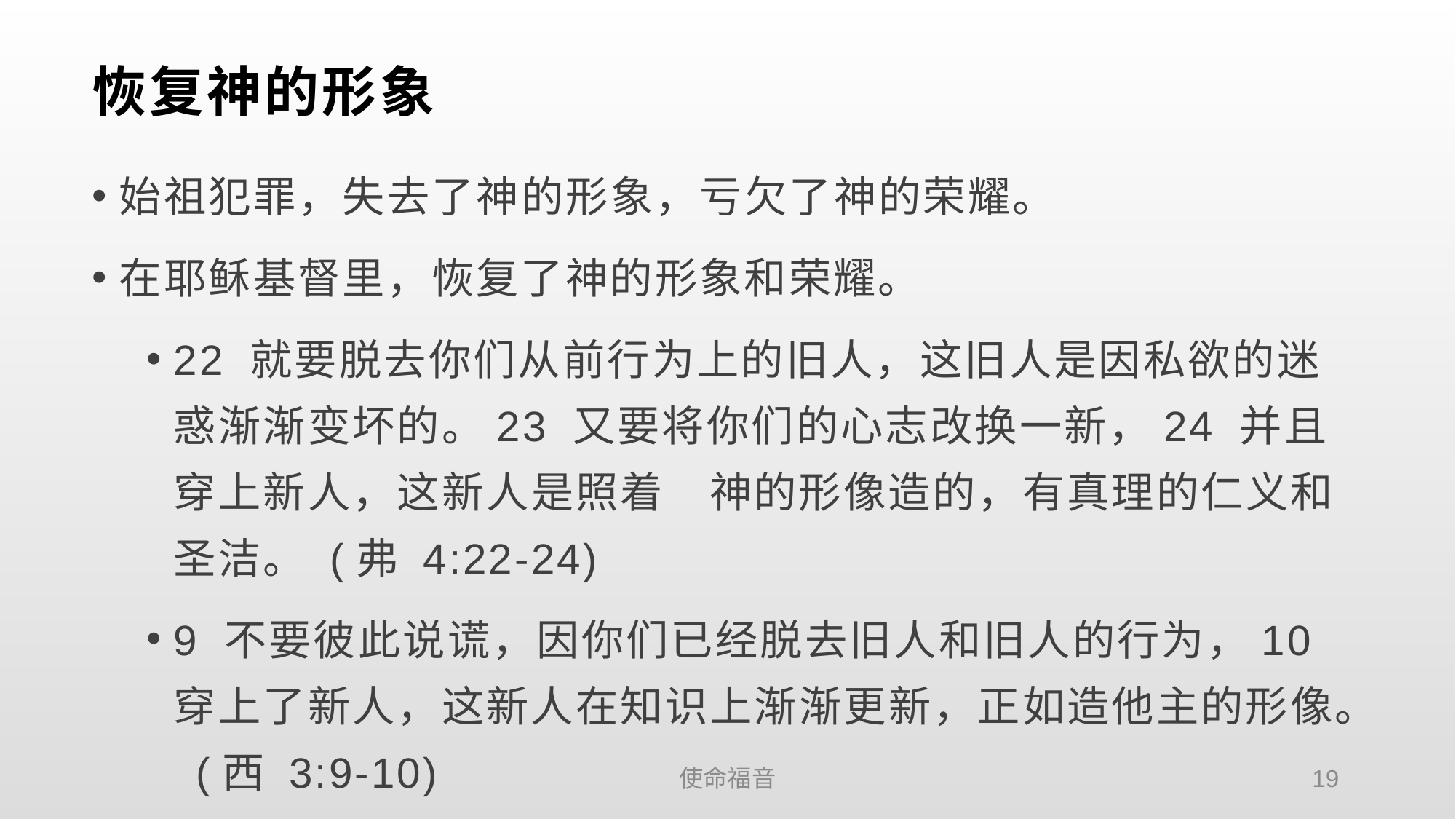

# 恢复神的形象
始祖犯罪，失去了神的形象，亏欠了神的荣耀。
在耶稣基督里，恢复了神的形象和荣耀。
22 就要脱去你们从前行为上的旧人，这旧人是因私欲的迷惑渐渐变坏的。23 又要将你们的心志改换一新，24 并且穿上新人，这新人是照着　神的形像造的，有真理的仁义和圣洁。 (弗 4:22-24)
9 不要彼此说谎，因你们已经脱去旧人和旧人的行为，10 穿上了新人，这新人在知识上渐渐更新，正如造他主的形像。 (西 3:9-10)
门徒训练是为了恢复耶稣基督的形象和荣耀。
使命福音
19